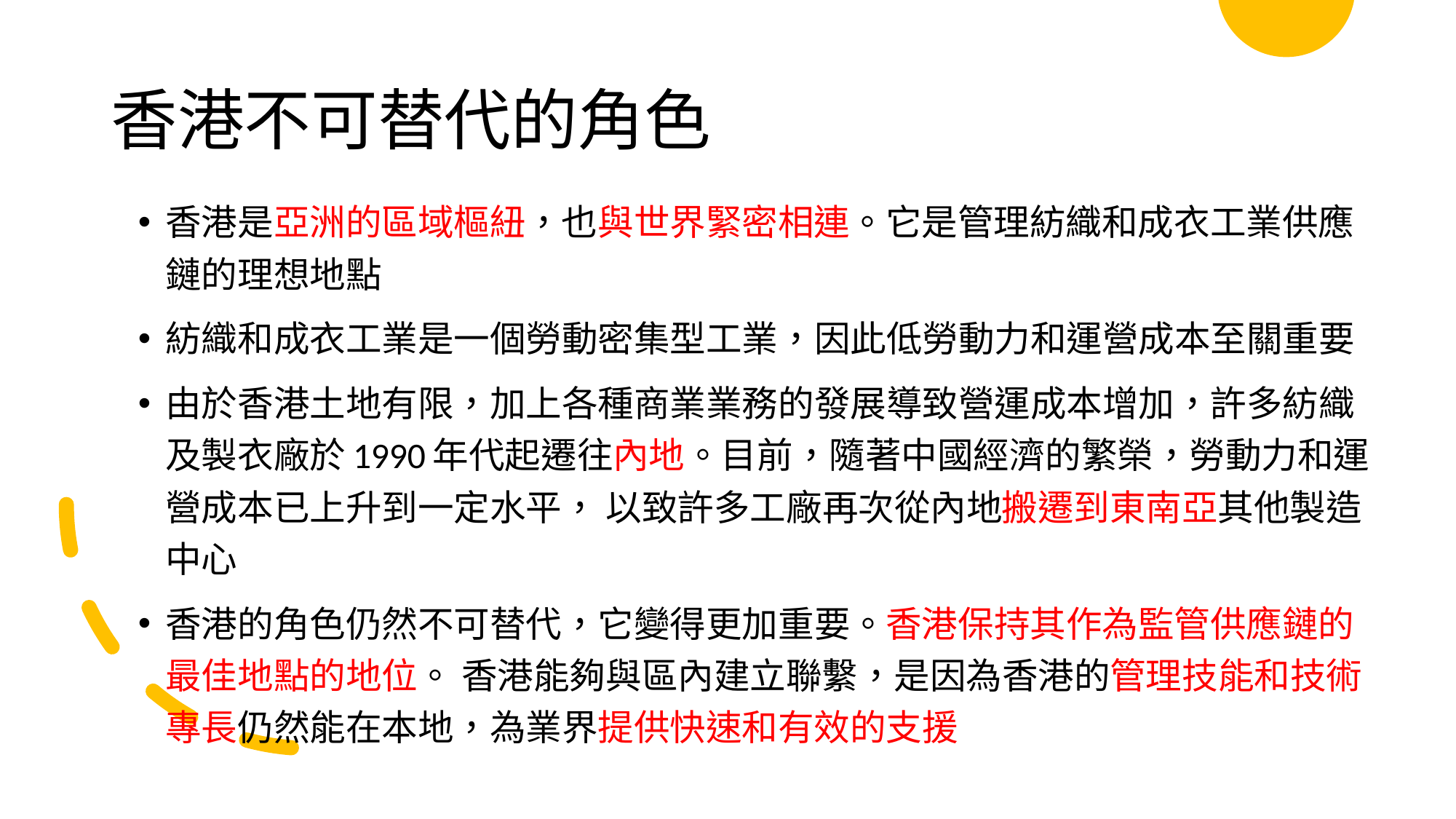

# 香港不可替代的角色
香港是亞洲的區域樞紐，也與世界緊密相連。它是管理紡織和成衣工業供應鏈的理想地點
紡織和成衣工業是一個勞動密集型工業，因此低勞動力和運營成本至關重要
由於香港土地有限，加上各種商業業務的發展導致營運成本增加，許多紡織及製衣廠於1990年代起遷往內地。目前，隨著中國經濟的繁榮，勞動力和運營成本已上升到一定水平， 以致許多工廠再次從內地搬遷到東南亞其他製造中心
香港的角色仍然不可替代，它變得更加重要。香港保持其作為監管供應鏈的最佳地點的地位。 香港能夠與區內建立聯繫，是因為香港的管理技能和技術專長仍然能在本地，為業界提供快速和有效的支援

2